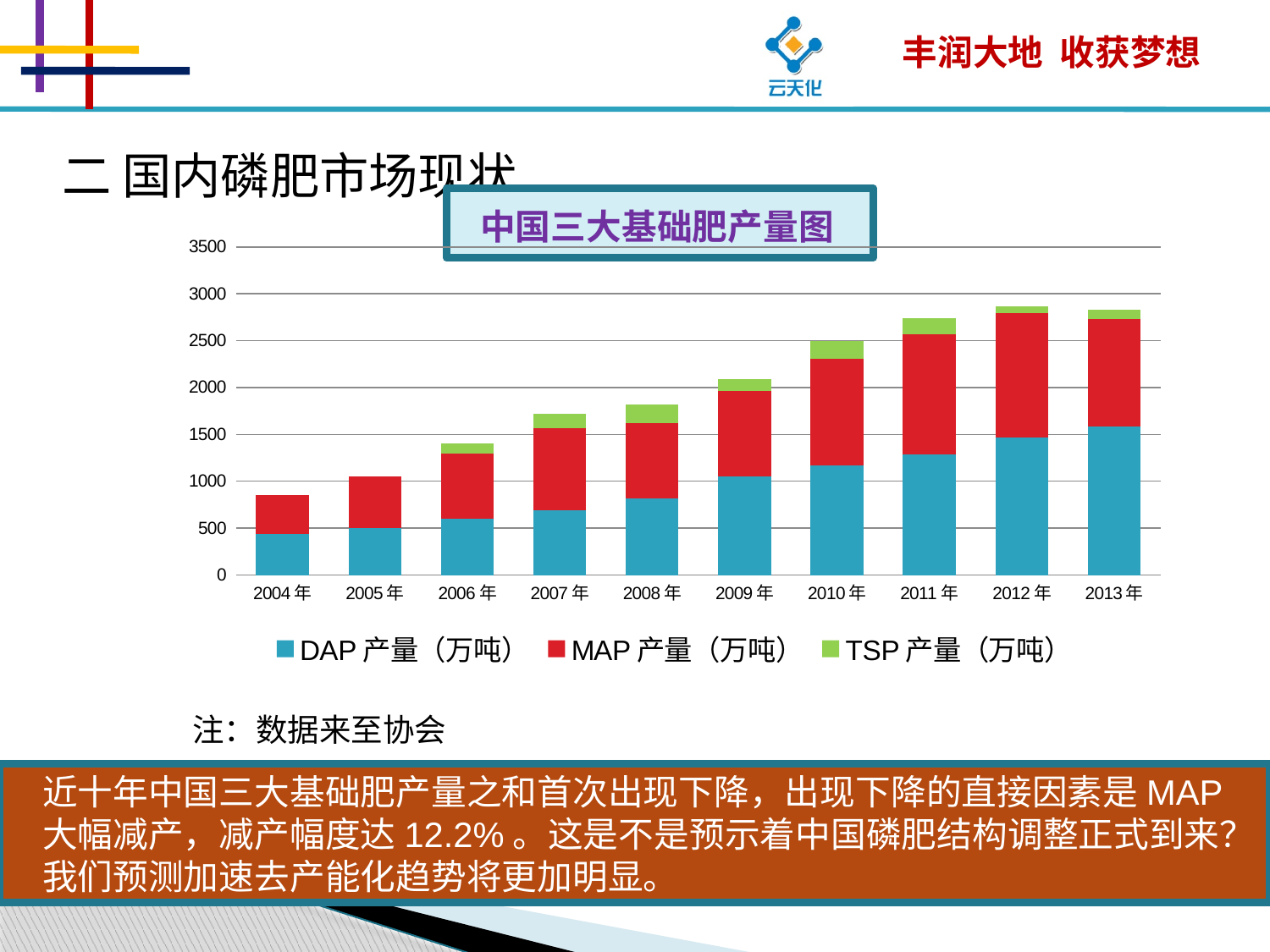

二 国内磷肥市场现状

中国三大基础肥产量图

### Chart

| Category | DAP产量（万吨） | MAP产量（万吨） | TSP产量（万吨） |
|---|---|---|---|
| 2004年 | 436.9 | 415.7 | None |
| 2005年 | 503.0 | 551.5 | None |
| 2006年 | 598.63 | 694.0 | 108.0 |
| 2007年 | 689.0 | 880.0 | 149.0 |
| 2008年 | 816.0 | 802.0 | 198.0 |
| 2009年 | 1053.0 | 907.0 | 132.0 |
| 2010年 | 1171.0 | 1134.0 | 189.8 |
| 2011年 | 1289.0 | 1280.0 | 169.6 |
| 2012年 | 1466.0 | 1328.0 | 67.8 |
| 2013年 | 1583.5 | 1145.3 | 99.4 |
注：数据来至协会

近十年中国三大基础肥产量之和首次出现下降，出现下降的直接因素是MAP大幅减产，减产幅度达12.2%。这是不是预示着中国磷肥结构调整正式到来？
我们预测加速去产能化趋势将更加明显。